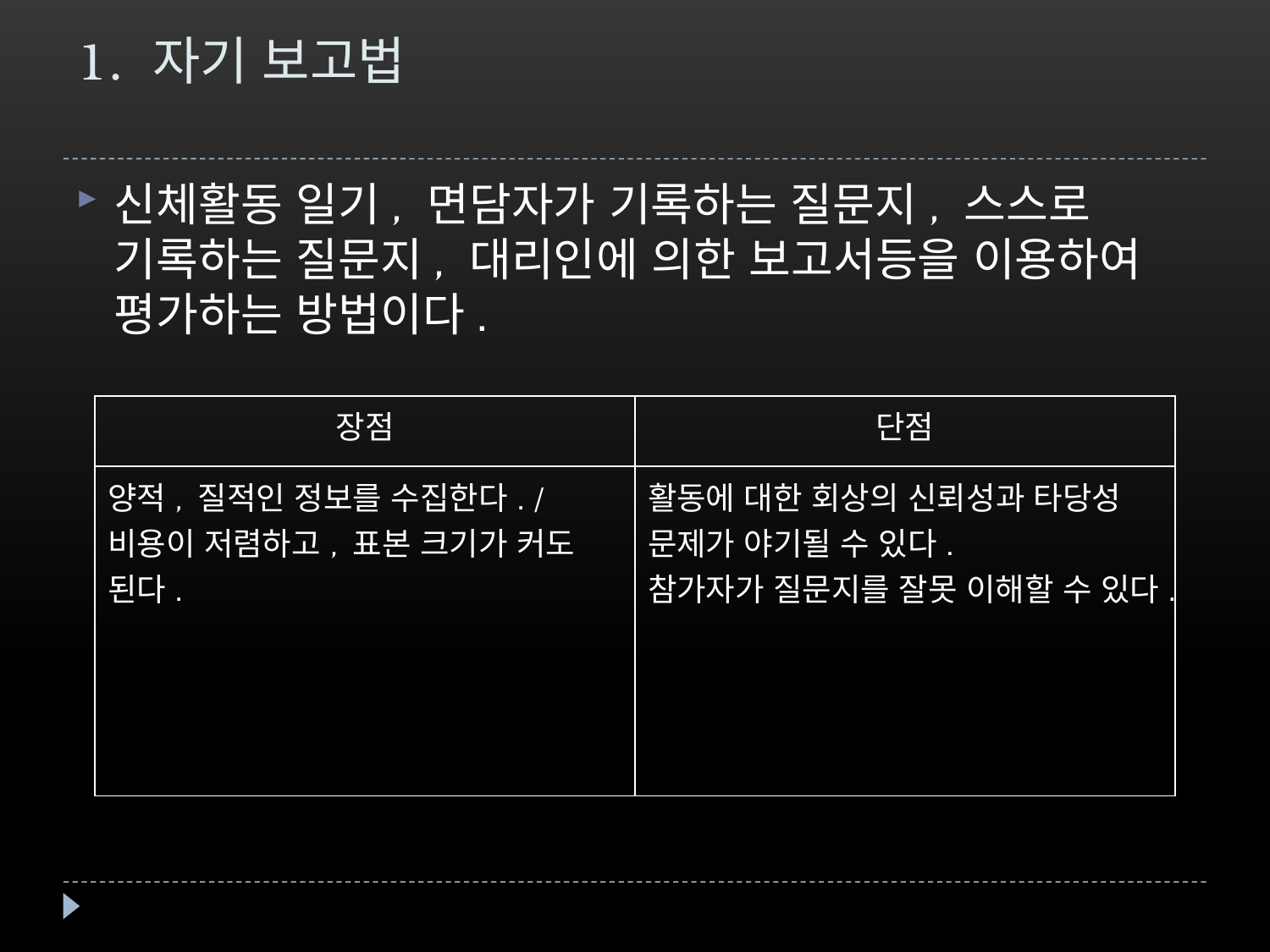

# 1. 자기 보고법
신체활동 일기, 면담자가 기록하는 질문지, 스스로 기록하는 질문지, 대리인에 의한 보고서등을 이용하여 평가하는 방법이다.

| 장점 | 단점 |
| --- | --- |
| 양적, 질적인 정보를 수집한다. / 비용이 저렴하고, 표본 크기가 커도 된다. | 활동에 대한 회상의 신뢰성과 타당성 문제가 야기될 수 있다. 참가자가 질문지를 잘못 이해할 수 있다. |